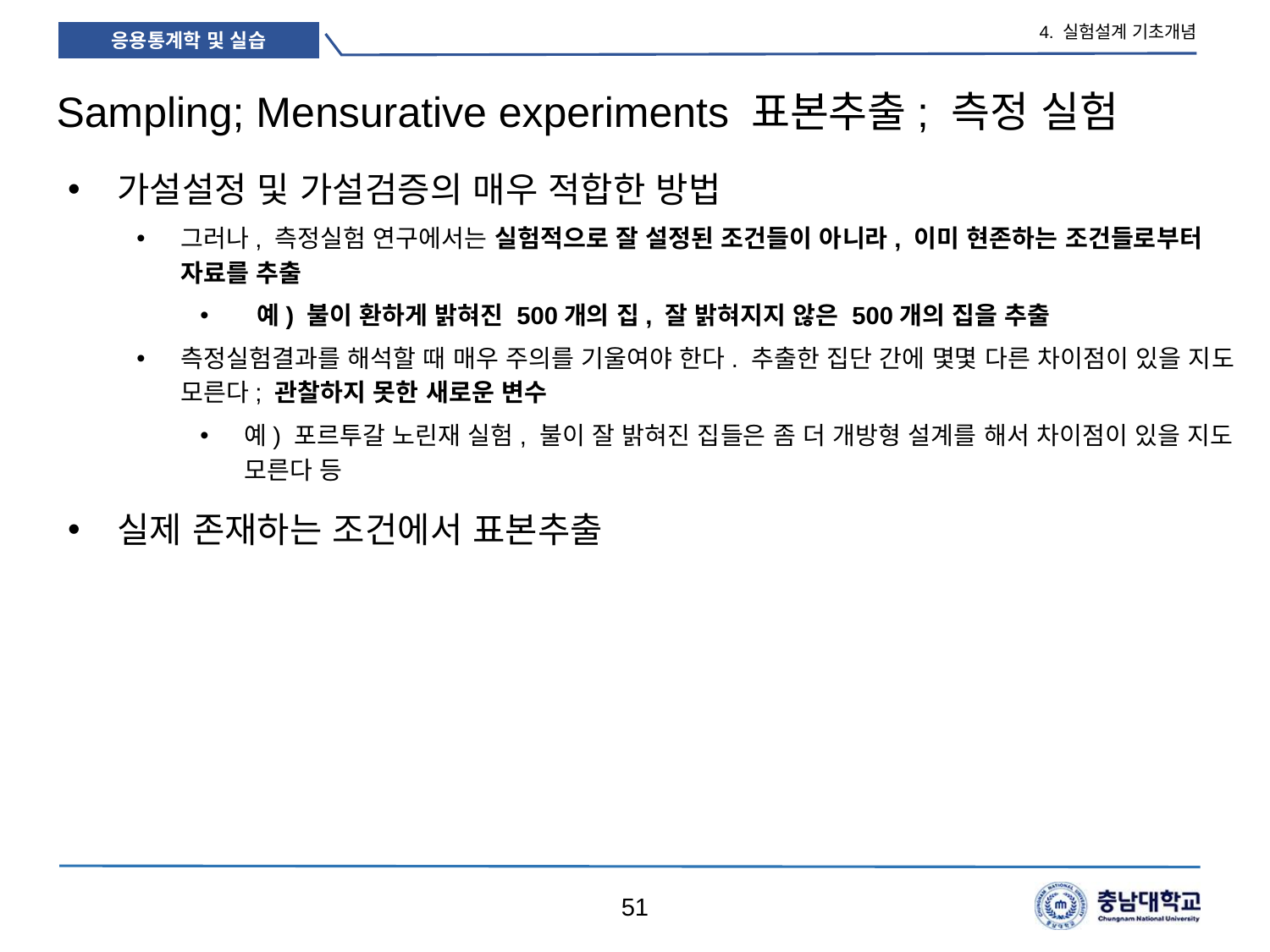

4. 실험설계 기초개념
# Sampling; Mensurative experiments 표본추출; 측정 실험
가설설정 및 가설검증의 매우 적합한 방법
그러나, 측정실험 연구에서는 실험적으로 잘 설정된 조건들이 아니라, 이미 현존하는 조건들로부터 자료를 추출
 예) 불이 환하게 밝혀진 500개의 집, 잘 밝혀지지 않은 500개의 집을 추출
측정실험결과를 해석할 때 매우 주의를 기울여야 한다. 추출한 집단 간에 몇몇 다른 차이점이 있을 지도 모른다; 관찰하지 못한 새로운 변수
예) 포르투갈 노린재 실험, 불이 잘 밝혀진 집들은 좀 더 개방형 설계를 해서 차이점이 있을 지도 모른다 등
실제 존재하는 조건에서 표본추출
51